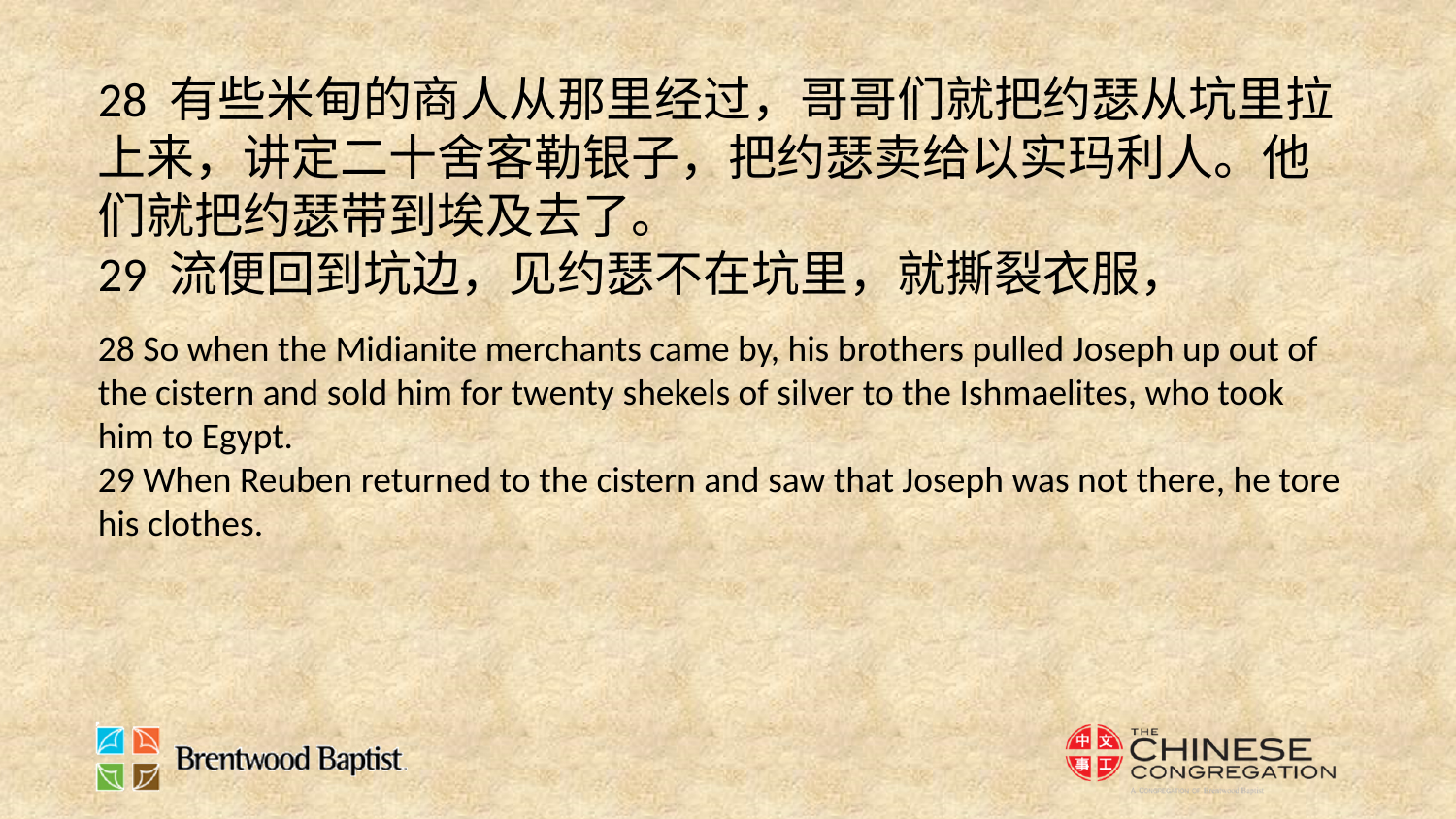

28 有些米甸的商人从那里经过，哥哥们就把约瑟从坑里拉上来，讲定二十舍客勒银子，把约瑟卖给以实玛利人。他们就把约瑟带到埃及去了。
29 流便回到坑边，见约瑟不在坑里，就撕裂衣服，

28 So when the Midianite merchants came by, his brothers pulled Joseph up out of the cistern and sold him for twenty shekels of silver to the Ishmaelites, who took him to Egypt.
29 When Reuben returned to the cistern and saw that Joseph was not there, he tore his clothes.